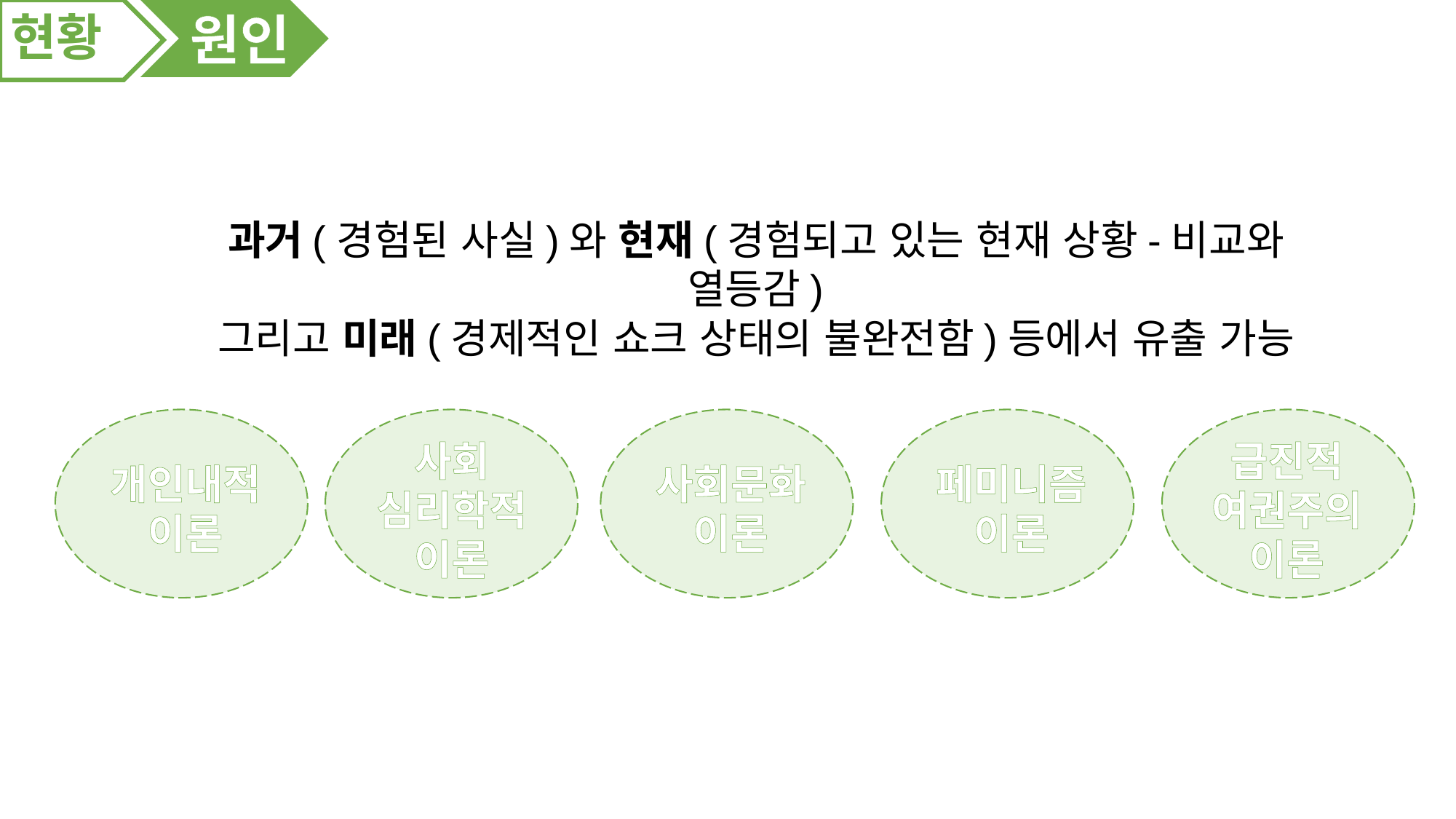

원인
현황
과거(경험된 사실)와 현재(경험되고 있는 현재 상황-비교와 열등감)
그리고 미래(경제적인 쇼크 상태의 불완전함)등에서 유출 가능

개인내적
이론

사회
심리학적이론

사회문화
이론

페미니즘
이론

급진적
여권주의
이론